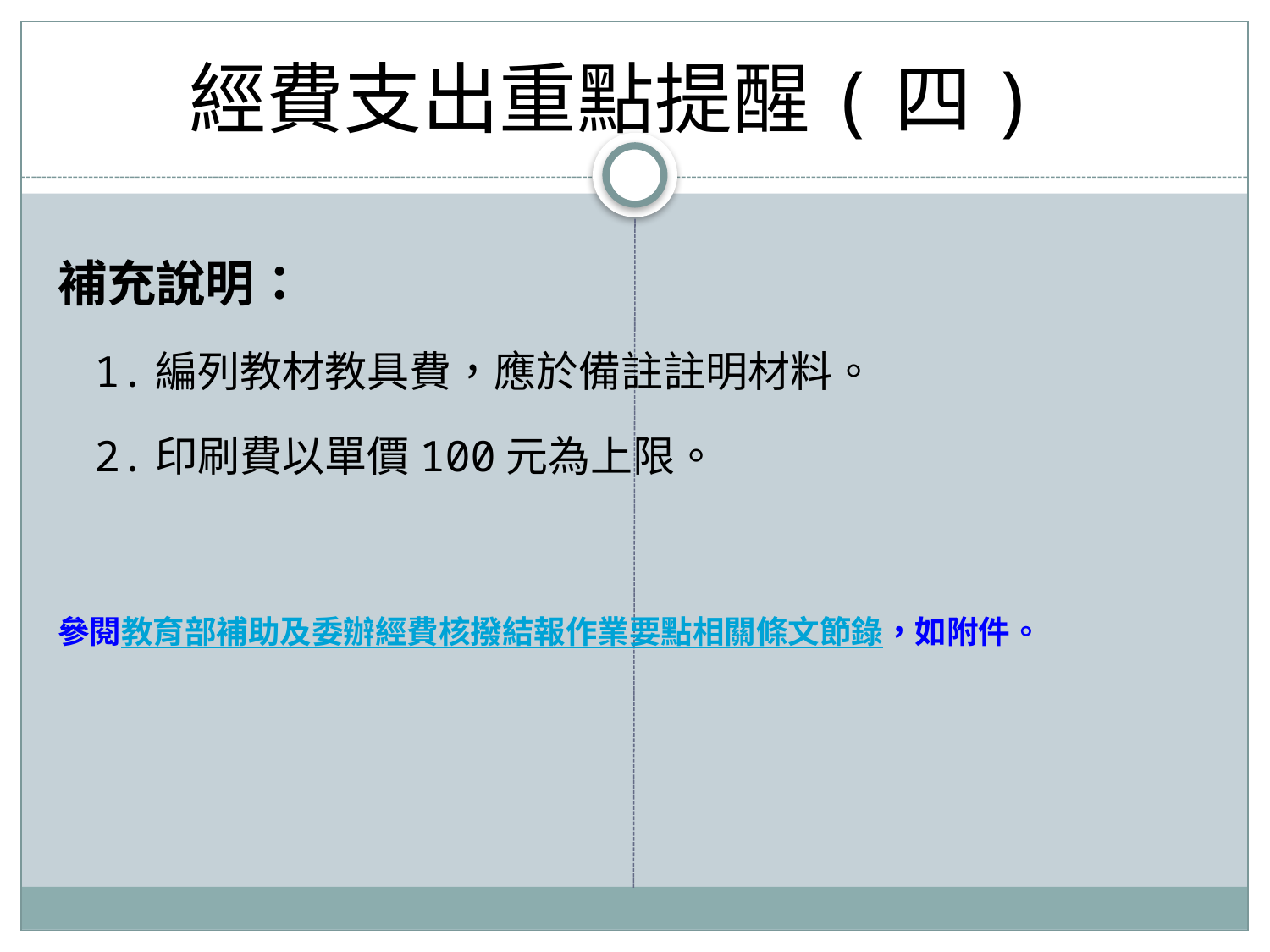

經費支出重點提醒(四)
補充說明：
1.編列教材教具費，應於備註註明材料。
2.印刷費以單價100元為上限。

參閱教育部補助及委辦經費核撥結報作業要點相關條文節錄，如附件。